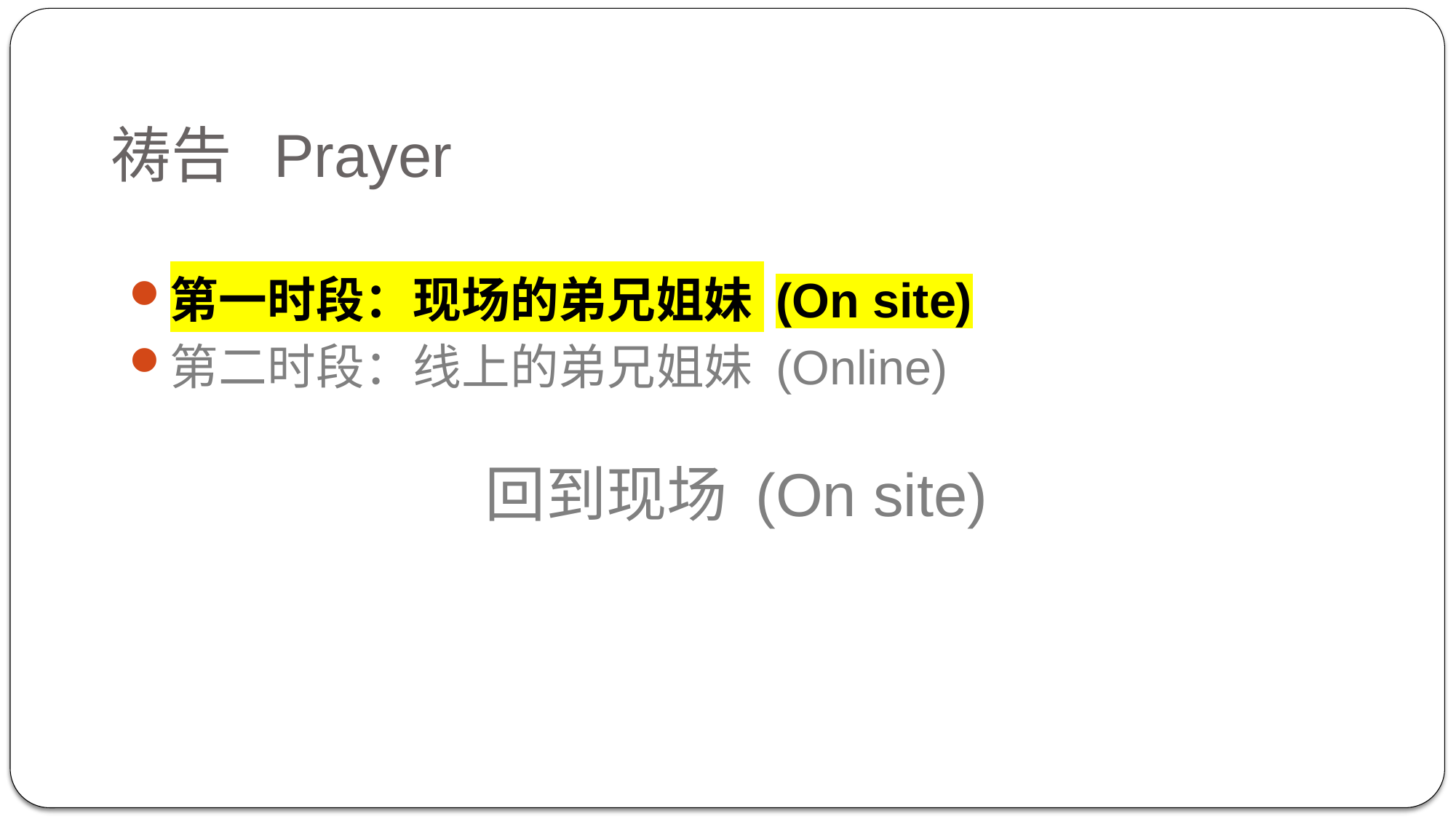

# 祷告  Prayer
第一时段：现场的弟兄姐妹 (On site)
第二时段：线上的弟兄姐妹 (Online)

回到现场 (On site)